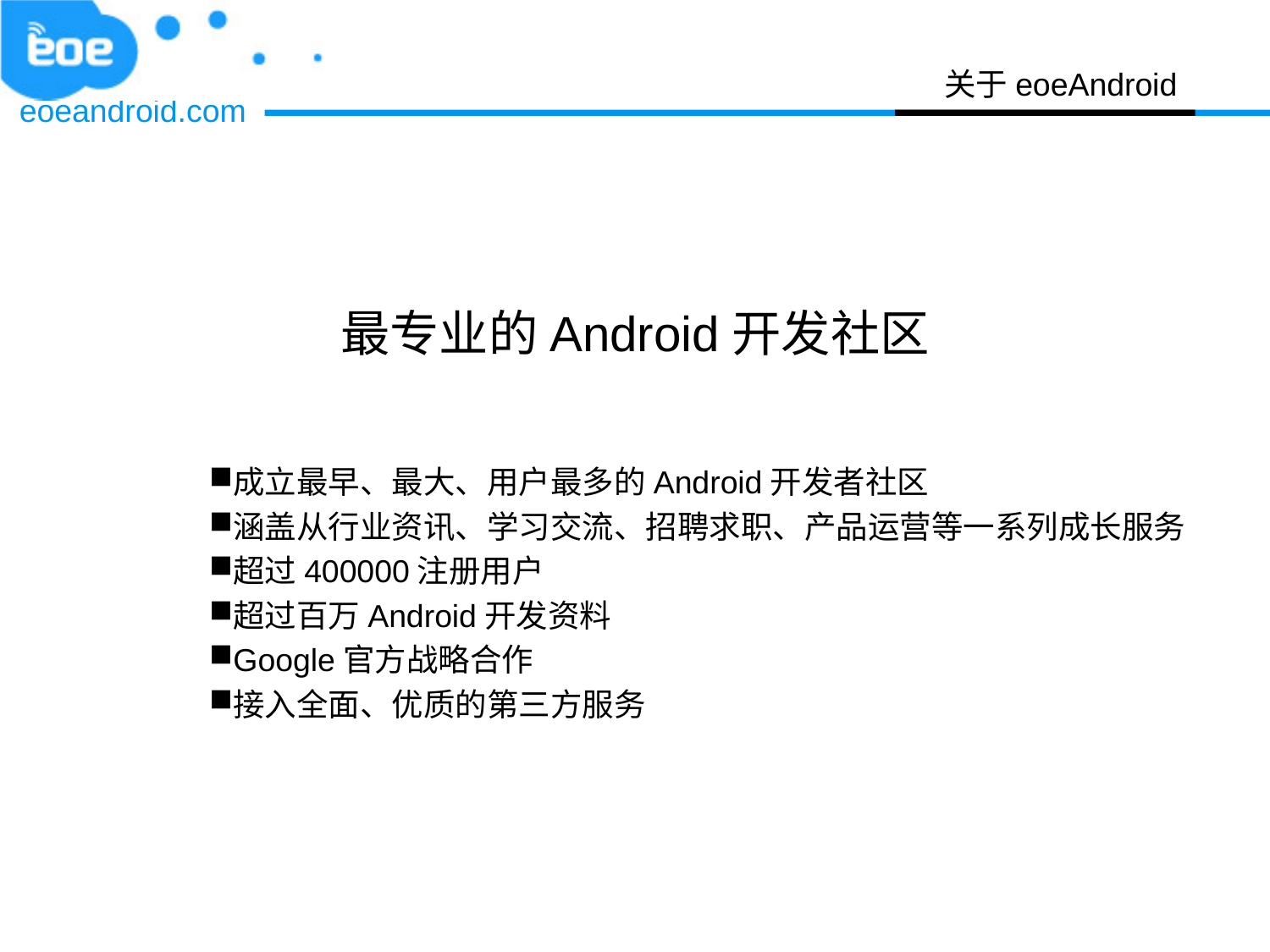

关于eoeAndroid
# 最专业的Android开发社区
成立最早、最大、用户最多的Android开发者社区
涵盖从行业资讯、学习交流、招聘求职、产品运营等一系列成长服务
超过400000注册用户
超过百万Android开发资料
Google官方战略合作
接入全面、优质的第三方服务